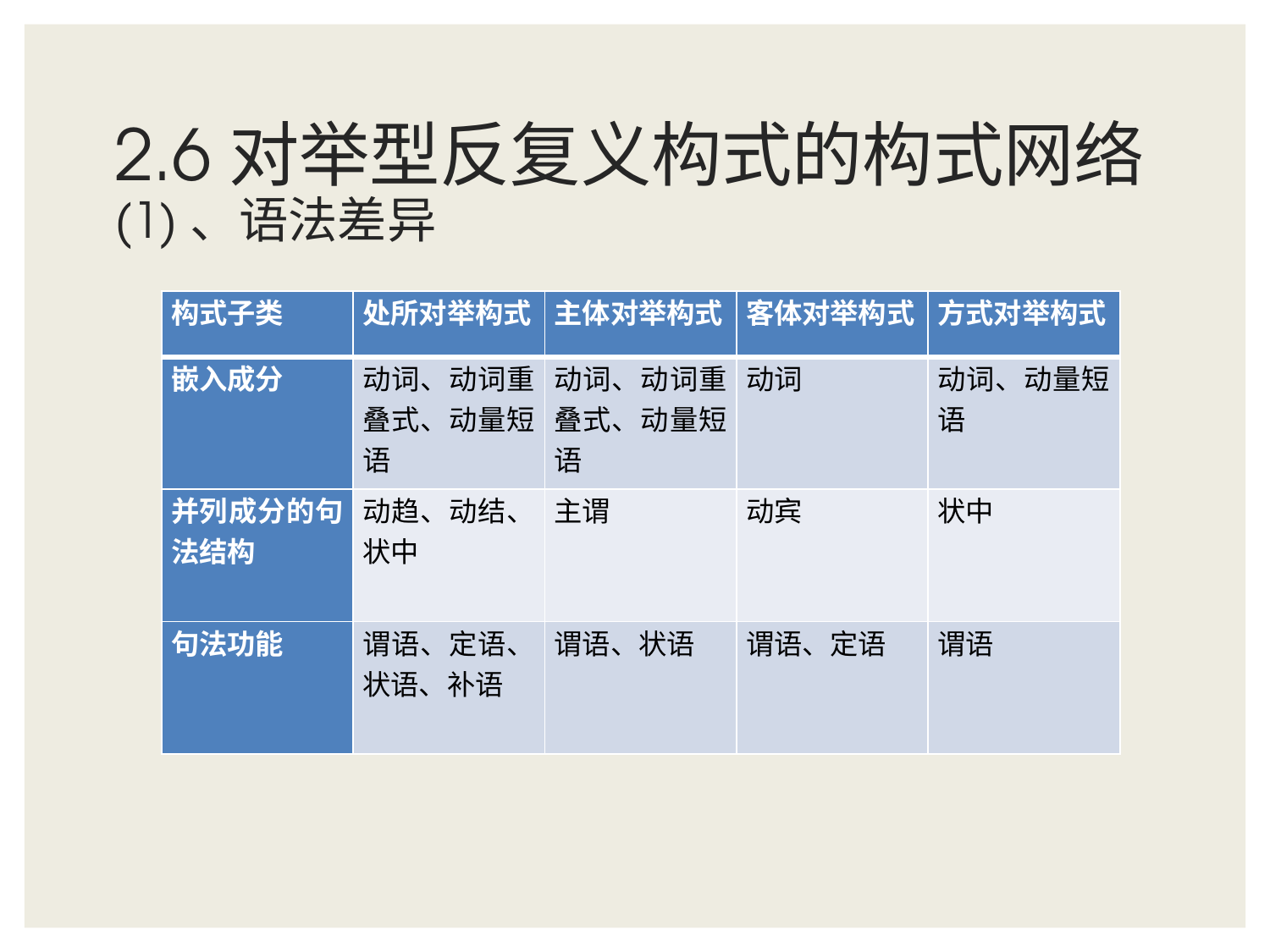

# 2.6对举型反复义构式的构式网络 (1)、语法差异
| 构式子类 | 处所对举构式 | 主体对举构式 | 客体对举构式 | 方式对举构式 |
| --- | --- | --- | --- | --- |
| 嵌入成分 | 动词、动词重叠式、动量短语 | 动词、动词重叠式、动量短语 | 动词 | 动词、动量短语 |
| 并列成分的句法结构 | 动趋、动结、状中 | 主谓 | 动宾 | 状中 |
| 句法功能 | 谓语、定语、状语、补语 | 谓语、状语 | 谓语、定语 | 谓语 |